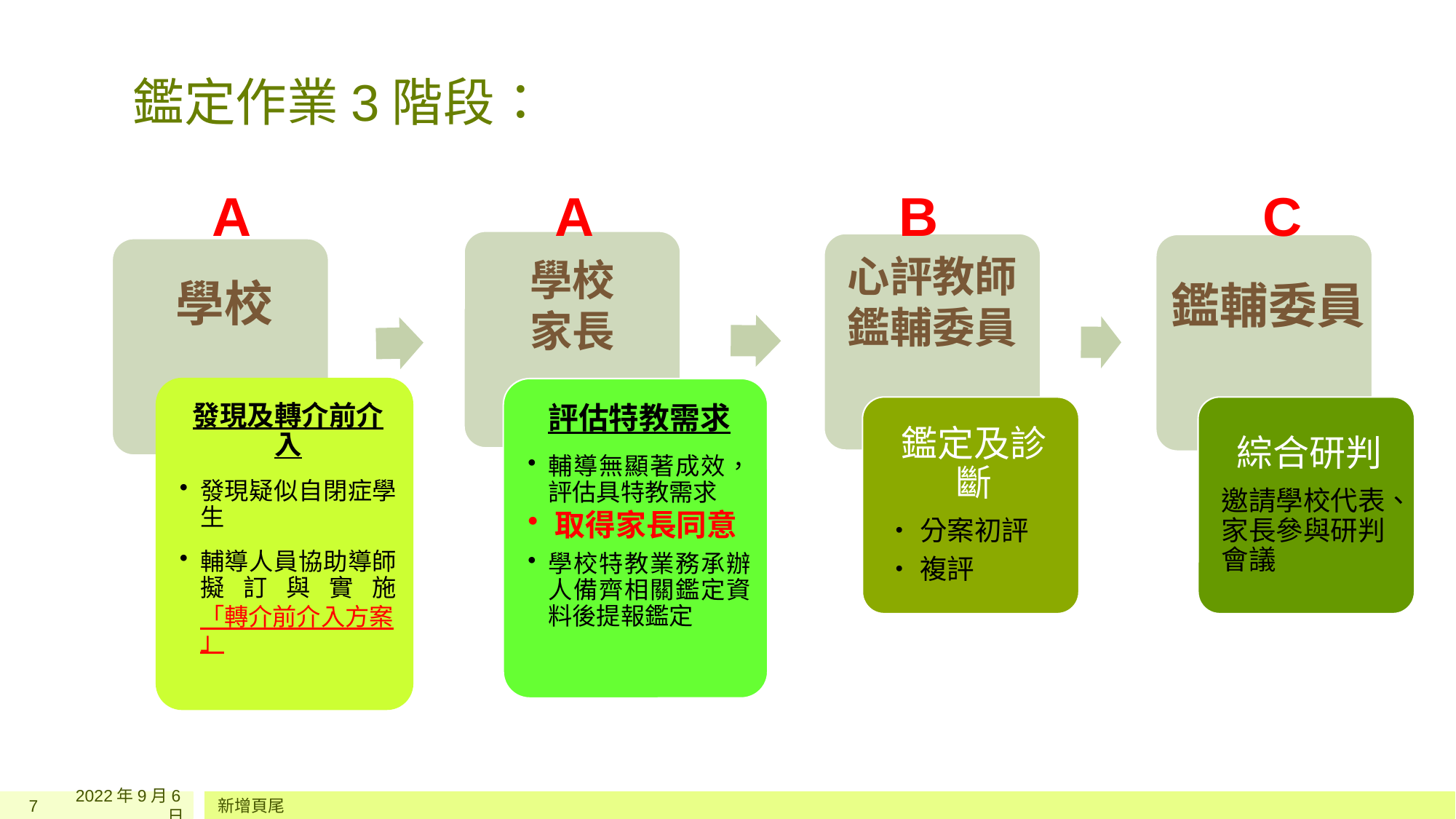

# 鑑定作業3階段：
發現及轉介前介入
發現疑似自閉症學生
輔導人員協助導師擬訂與實施「轉介前介入方案」

評估特教需求
輔導無顯著成效，評估具特教需求
取得家長同意
學校特教業務承辦人備齊相關鑑定資料後提報鑑定

鑑定及診斷
‧分案初評
‧複評

綜合研判
邀請學校代表、家長參與研判會議
A
B
C
A
心評教師
鑑輔委員
學校
家長
學校
鑑輔委員
7
2022年9月6日
新增頁尾